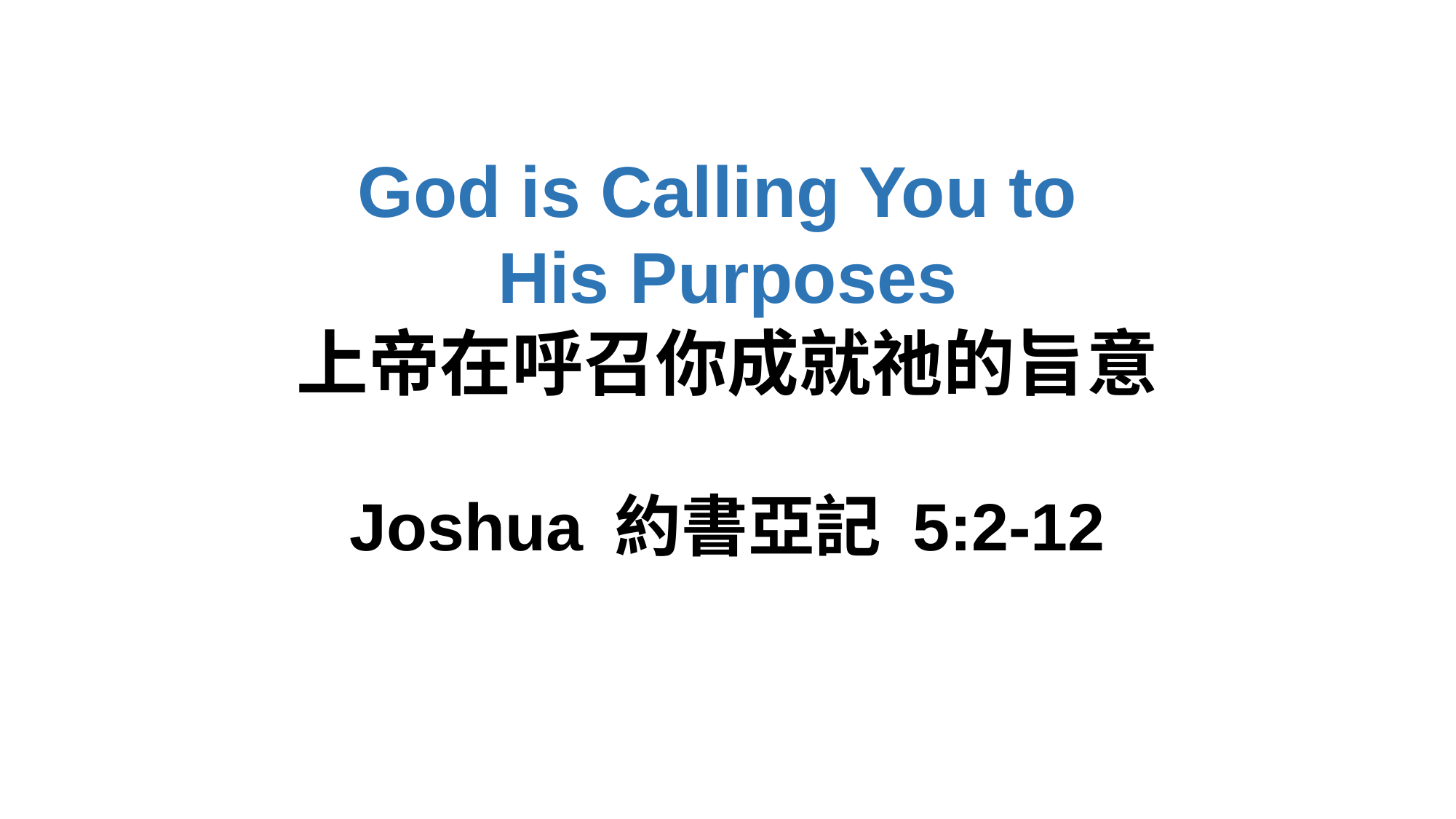

# God is Calling You to His Purposes 上帝在呼召你成就祂的旨意
Joshua 約書亞記 5:2-12